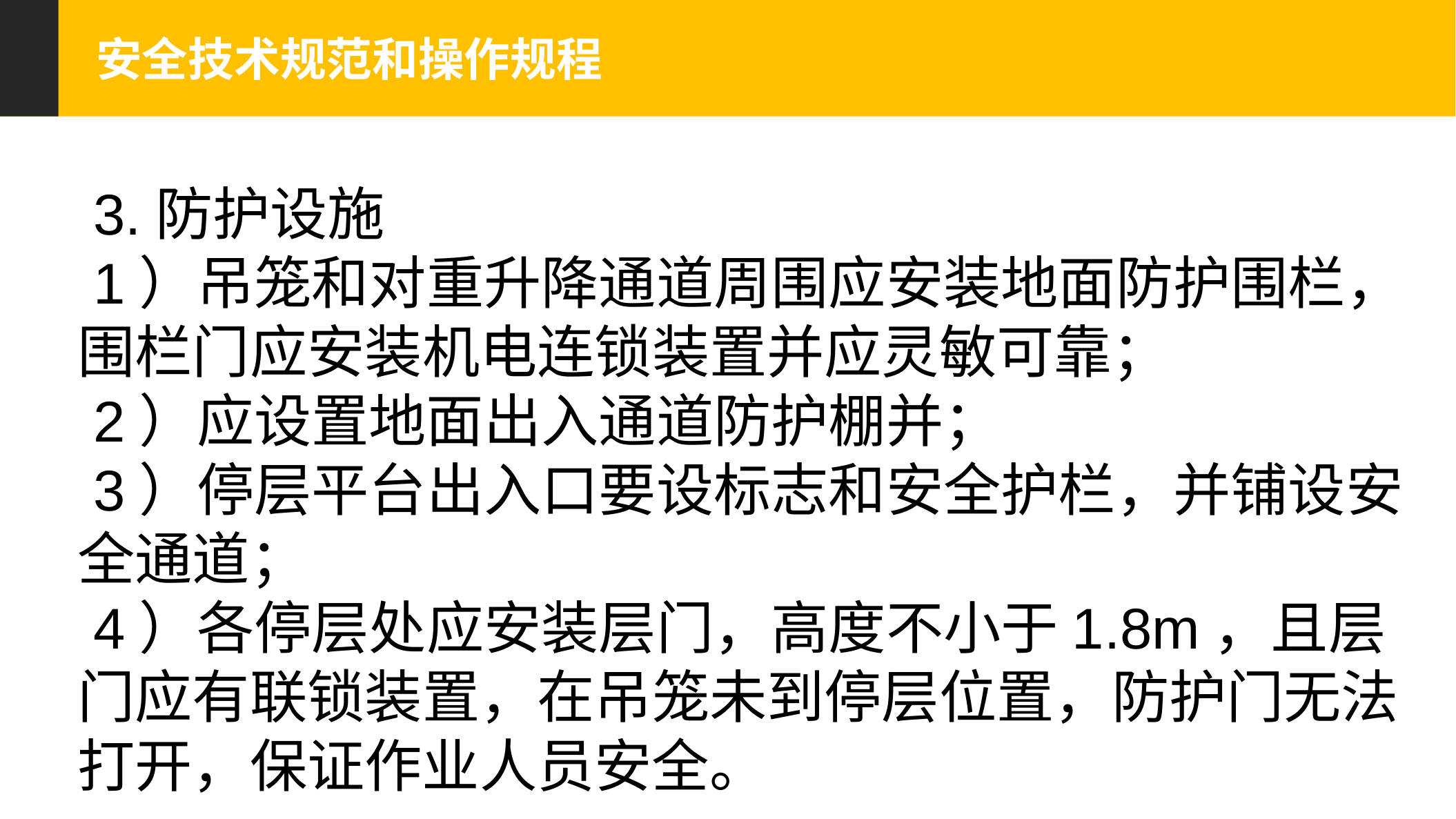

安全技术规范和操作规程
 3.防护设施
 1）吊笼和对重升降通道周围应安装地面防护围栏，围栏门应安装机电连锁装置并应灵敏可靠；
 2）应设置地面出入通道防护棚并；
 3）停层平台出入口要设标志和安全护栏，并铺设安全通道；
 4）各停层处应安装层门，高度不小于1.8m，且层门应有联锁装置，在吊笼未到停层位置，防护门无法打开，保证作业人员安全。